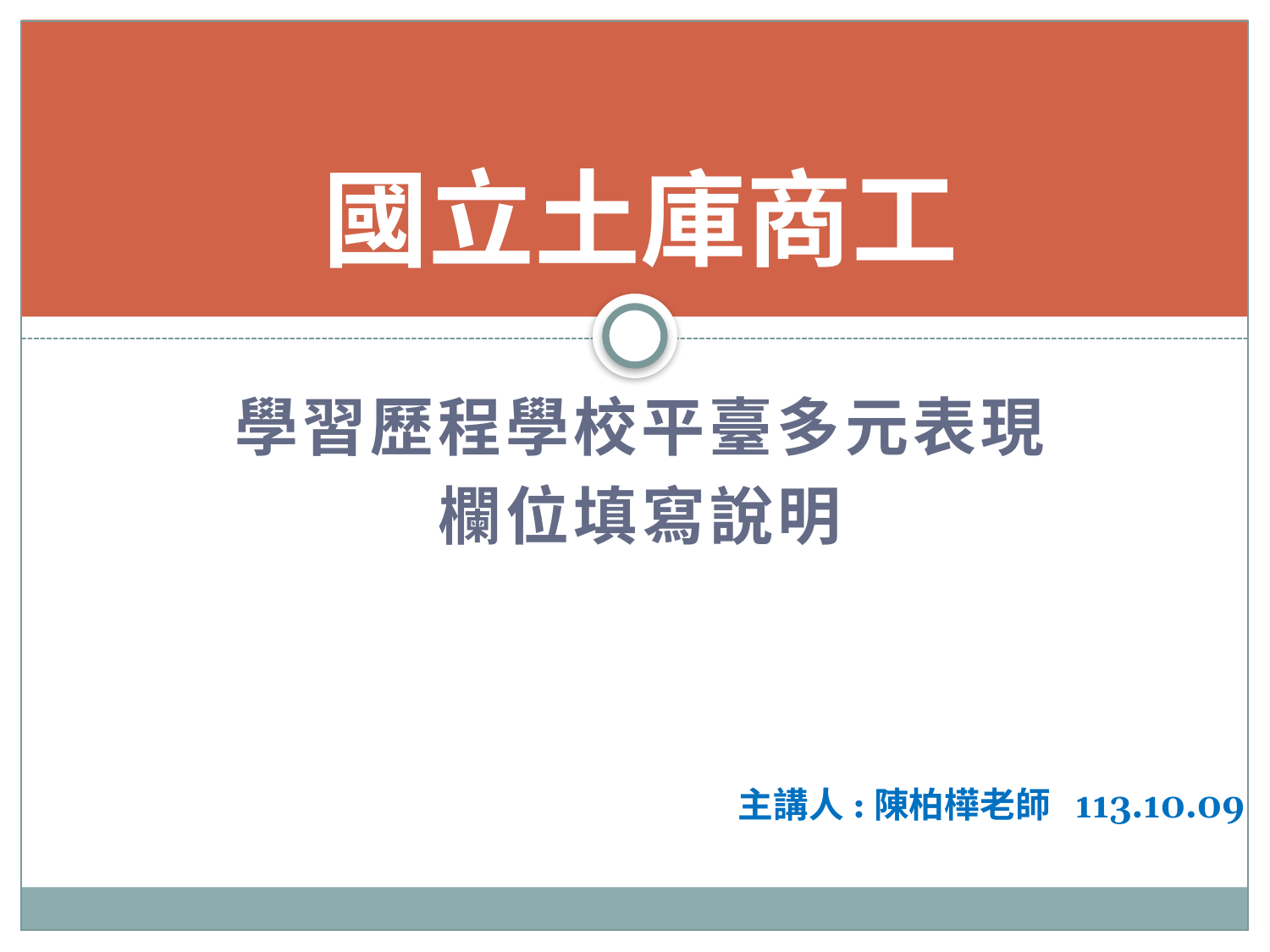

# 國立土庫商工
學習歷程學校平臺多元表現
欄位填寫說明
主講人:陳柏樺老師  113.10.09